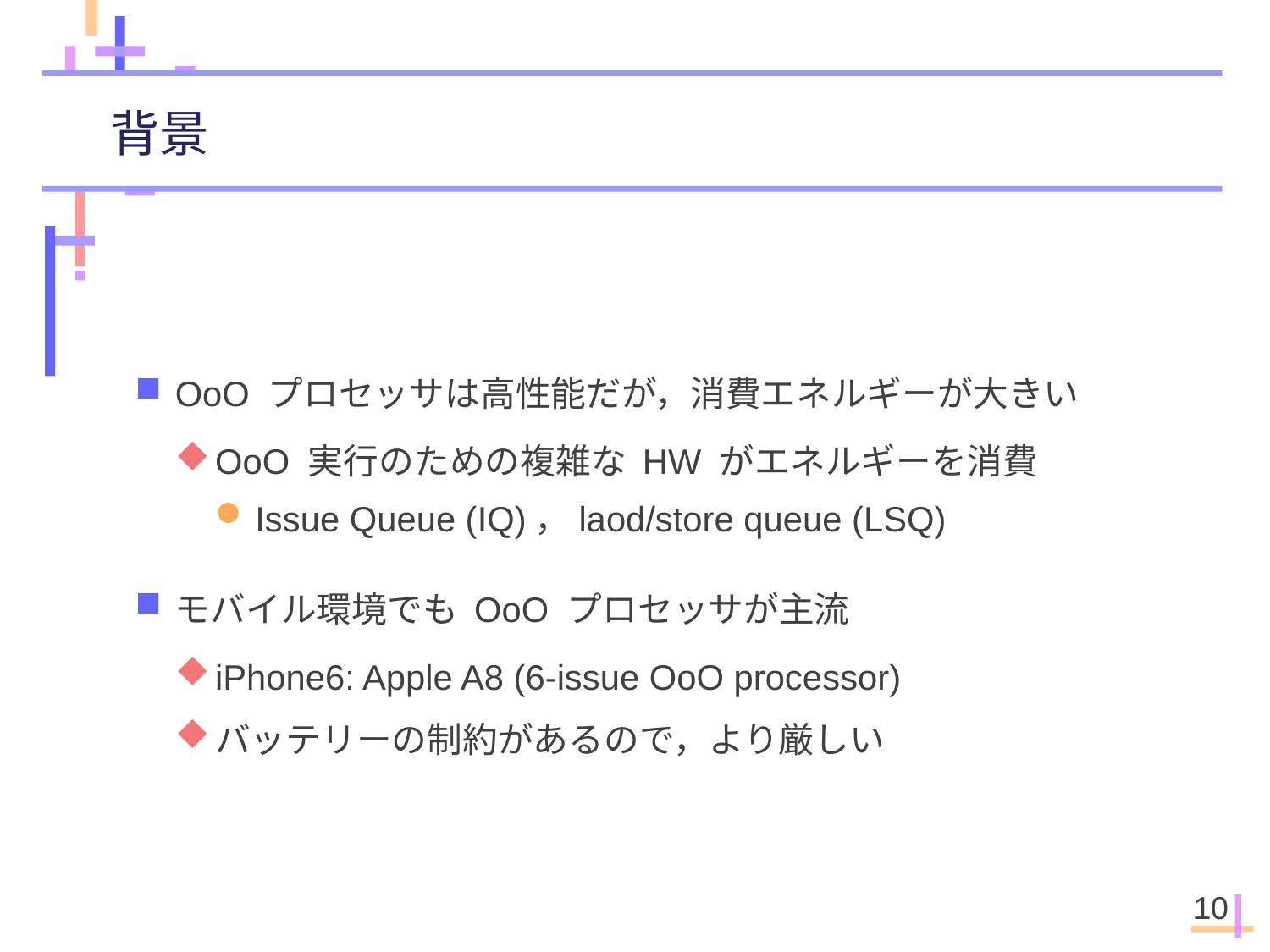

# 背景
OoO プロセッサは高性能だが，消費エネルギーが大きい
OoO 実行のための複雑な HW がエネルギーを消費
Issue Queue (IQ)，laod/store queue (LSQ)
モバイル環境でも OoO プロセッサが主流
iPhone6: Apple A8 (6-issue OoO processor)
バッテリーの制約があるので，より厳しい
10